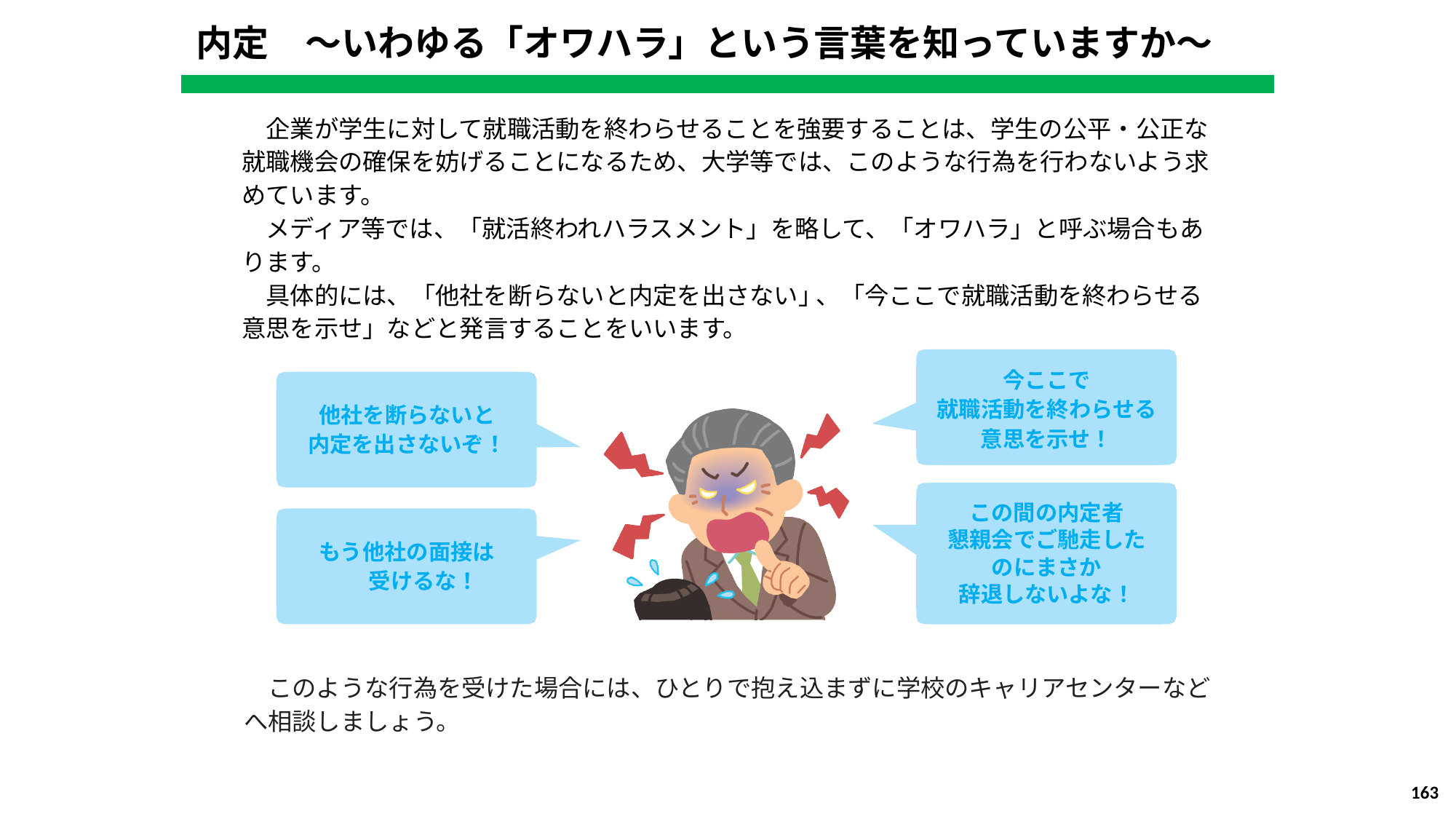

内定　～いわゆる「オワハラ」という言葉を知っていますか～

　企業が学生に対して就職活動を終わらせることを強要することは、学生の公平・公正な就職機会の確保を妨げることになるため、大学等では、このような行為を行わないよう求めています。
　メディア等では、「就活終われハラスメント」を略して、「オワハラ」と呼ぶ場合もあります。
　具体的には、「他社を断らないと内定を出さない」、「今ここで就職活動を終わらせる意思を示せ」などと発言することをいいます。

今ここで
就職活動を終わらせる
意思を示せ！

他社を断らないと
内定を出さないぞ！

この間の内定者
懇親会でご馳走した
のにまさか
辞退しないよな！

もう他社の面接は
受けるな！
　このような行為を受けた場合には、ひとりで抱え込まずに学校のキャリアセンターなどへ相談しましょう。
163